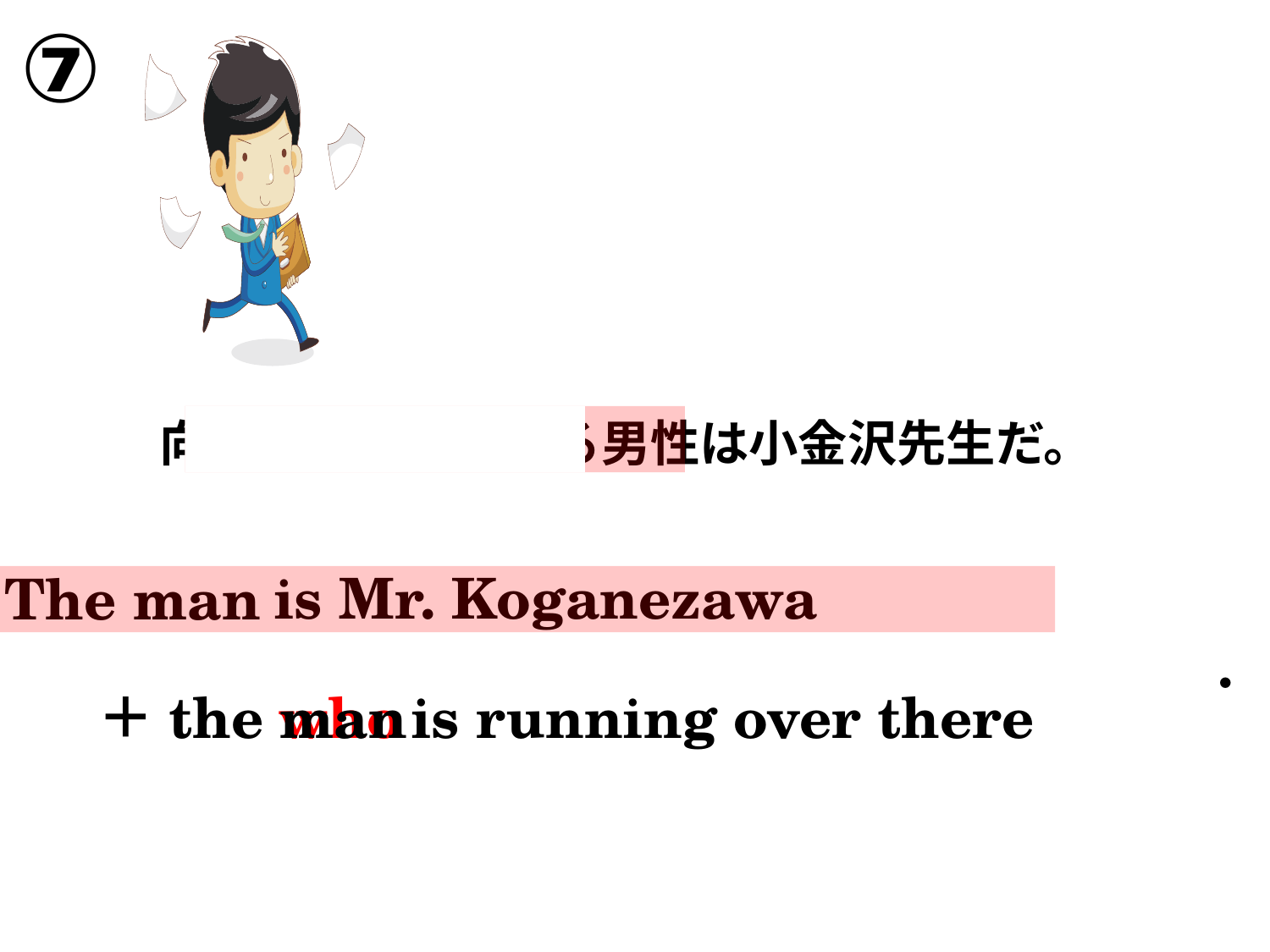

⑦

向こうで走っている男性は小金沢先生だ。

is Mr. Koganezawa
The man

.
＋
the man
who
is running over there